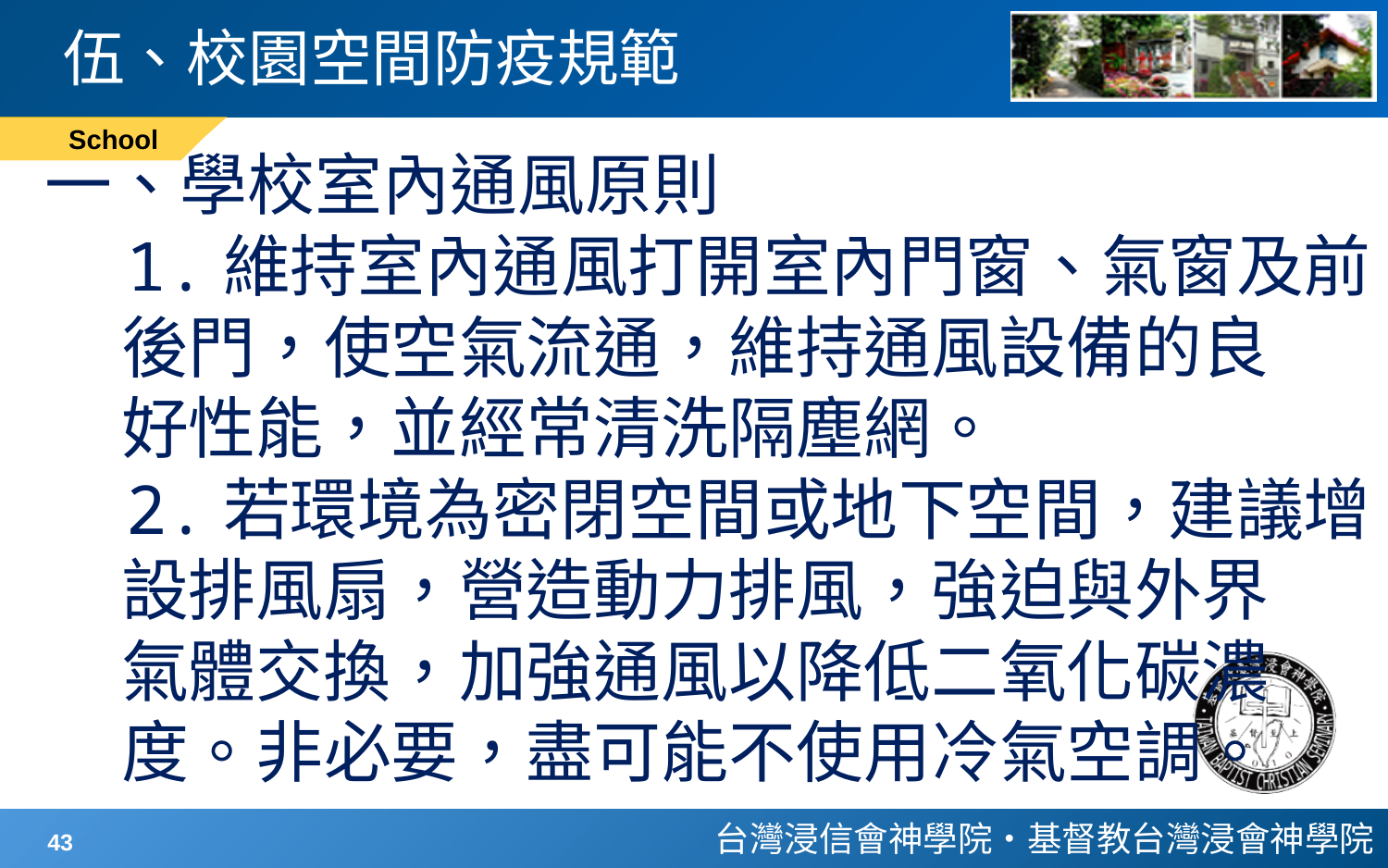

# 伍、校園空間防疫規範
School
一、學校室內通風原則
  1.維持室內通風打開室內門窗、氣窗及前
    後門，使空氣流通，維持通風設備的良
    好性能，並經常清洗隔塵網。
  2.若環境為密閉空間或地下空間，建議增
    設排風扇，營造動力排風，強迫與外界
    氣體交換，加強通風以降低二氧化碳濃
    度。非必要，盡可能不使用冷氣空調。